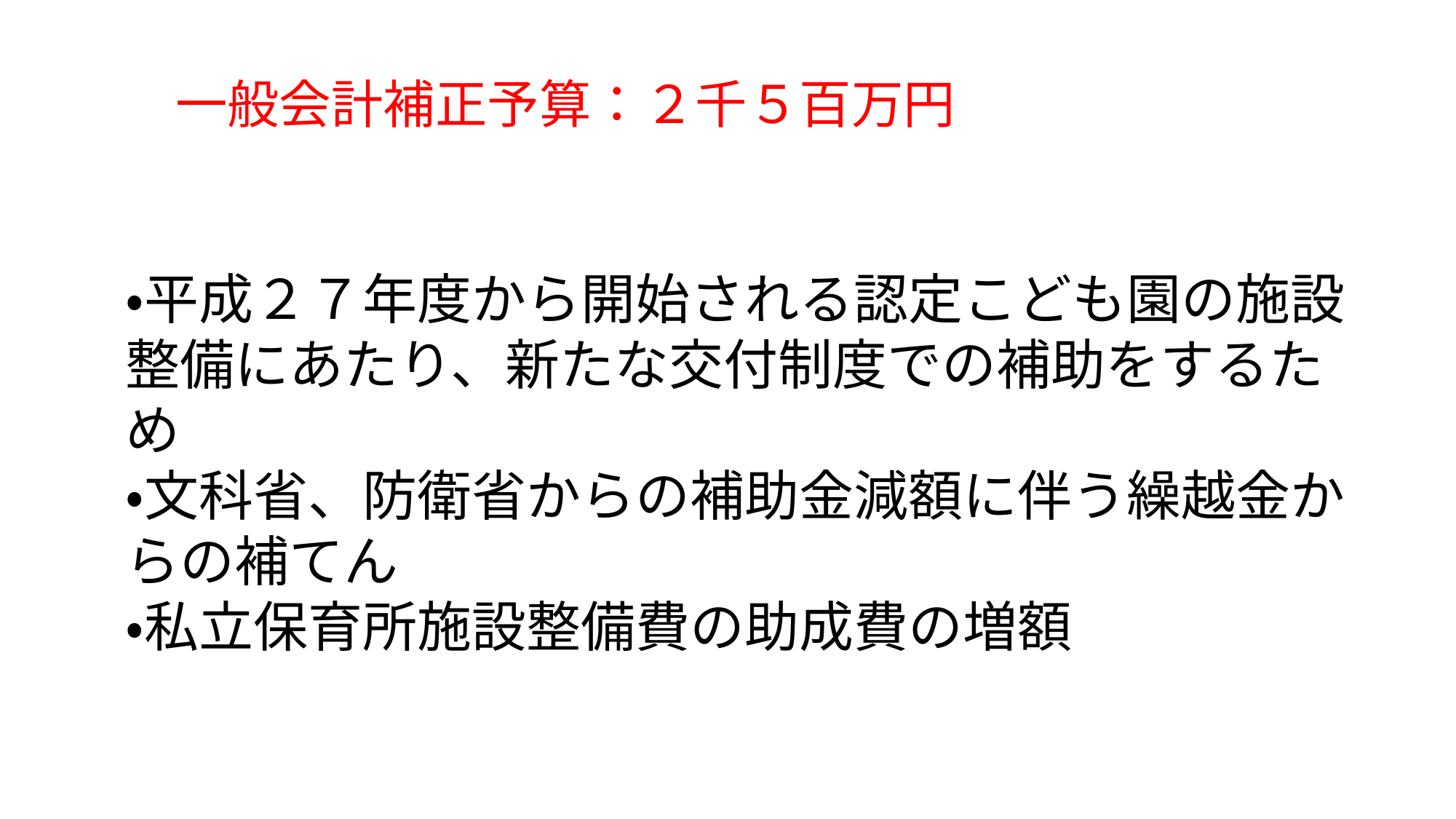

# 一般会計補正予算：２千５百万円
・平成２７年度から開始される認定こども園の施設整備にあたり、新たな交付制度での補助をするため
・文科省、防衛省からの補助金減額に伴う繰越金からの補てん
・私立保育所施設整備費の助成費の増額